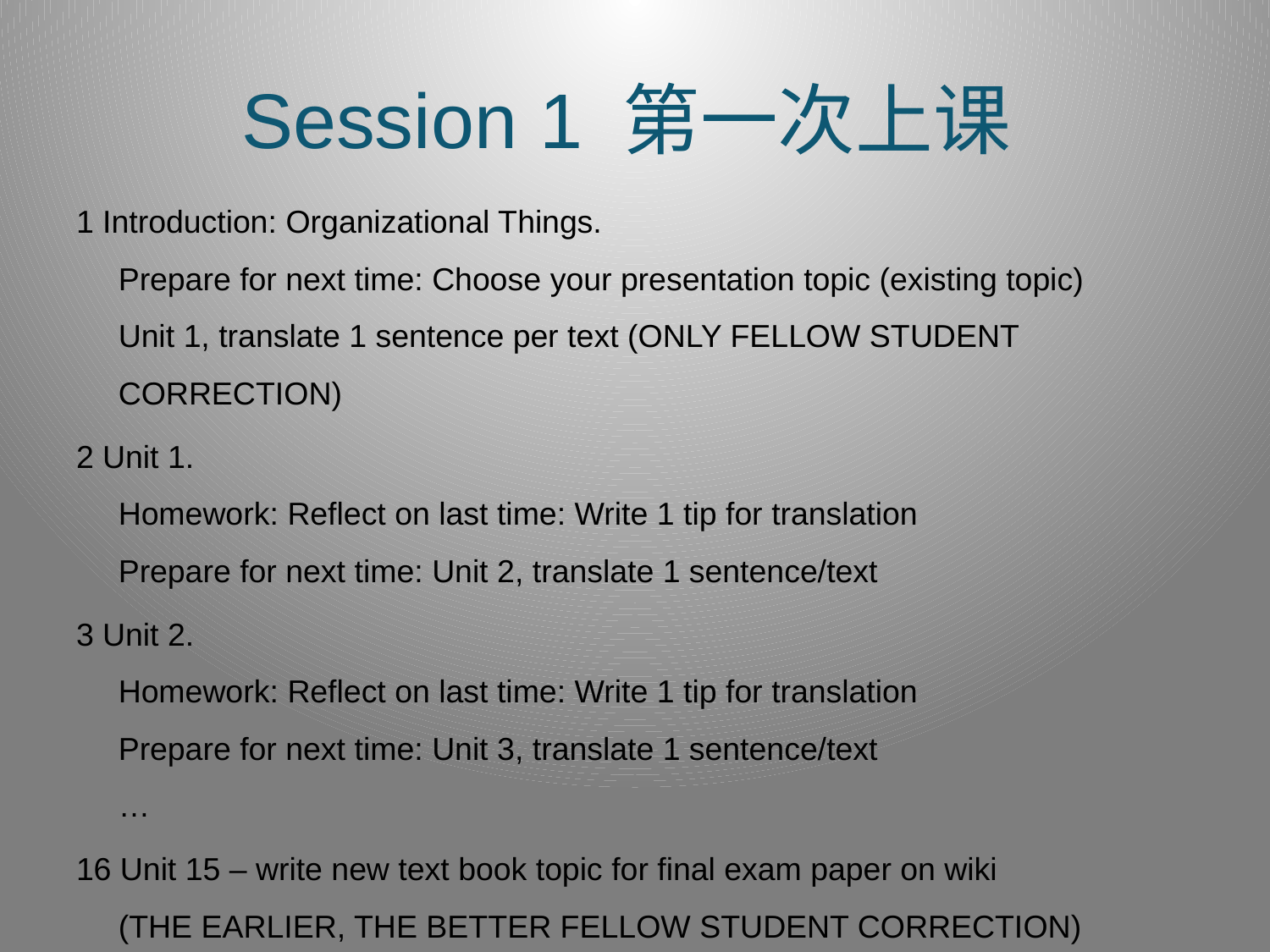

# Session 1 第一次上课
1 Introduction: Organizational Things.
Prepare for next time: Choose your presentation topic (existing topic)
Unit 1, translate 1 sentence per text (ONLY FELLOW STUDENT CORRECTION)
2 Unit 1.
Homework: Reflect on last time: Write 1 tip for translation
Prepare for next time: Unit 2, translate 1 sentence/text
3 Unit 2.
Homework: Reflect on last time: Write 1 tip for translation
Prepare for next time: Unit 3, translate 1 sentence/text
…
16 Unit 15 – write new text book topic for final exam paper on wiki
(THE EARLIER, THE BETTER FELLOW STUDENT CORRECTION)